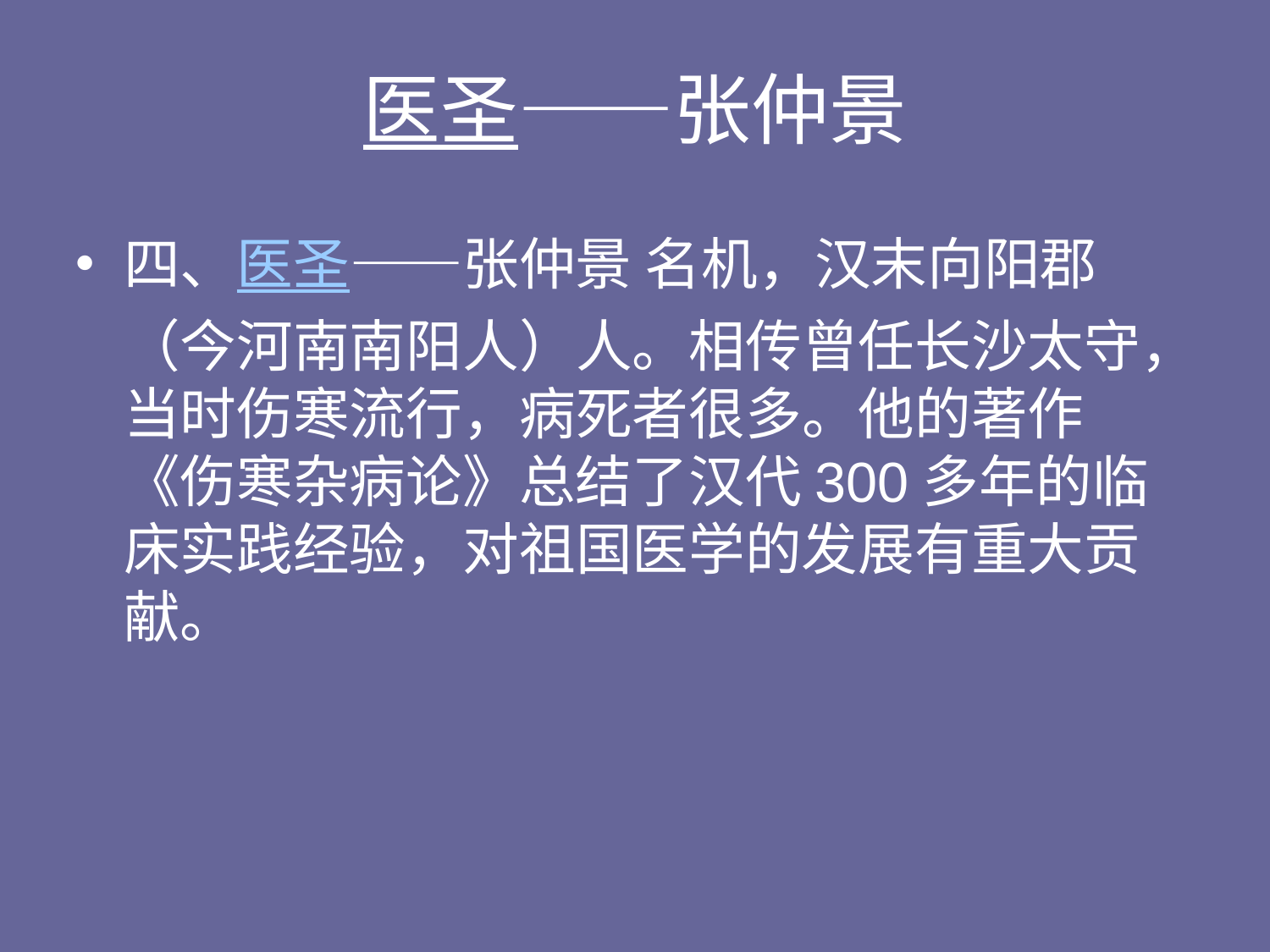

# 医圣——张仲景
四、医圣——张仲景 名机，汉末向阳郡（今河南南阳人）人。相传曾任长沙太守，当时伤寒流行，病死者很多。他的著作《伤寒杂病论》总结了汉代300多年的临床实践经验，对祖国医学的发展有重大贡献。